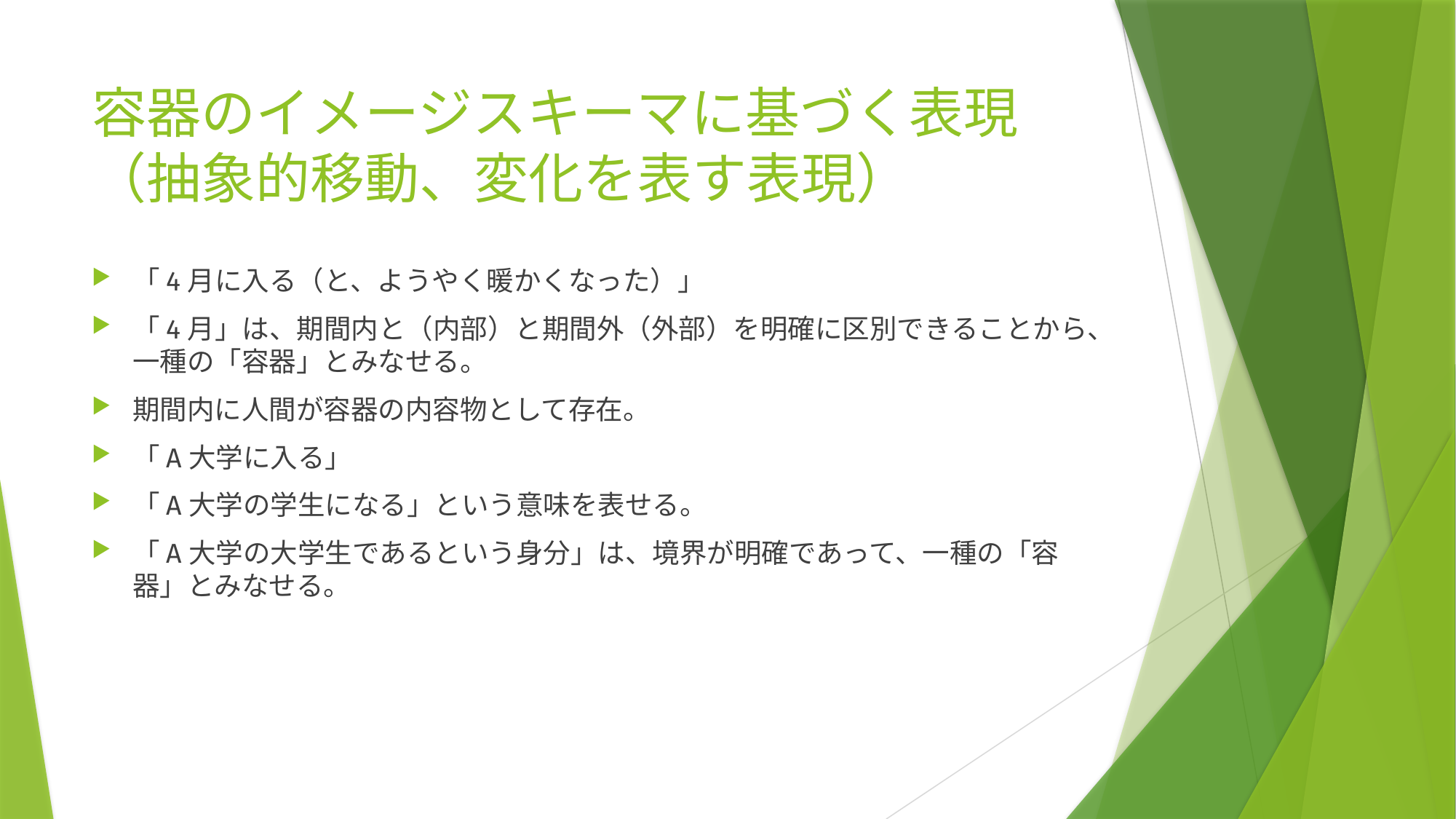

# 容器のイメージスキーマに基づく表現 （抽象的移動、変化を表す表現）
「4月に入る（と、ようやく暖かくなった）」
「4月」は、期間内と（内部）と期間外（外部）を明確に区別できることから、一種の「容器」とみなせる。
期間内に人間が容器の内容物として存在。
「A大学に入る」
「A大学の学生になる」という意味を表せる。
「A大学の大学生であるという身分」は、境界が明確であって、一種の「容器」とみなせる。